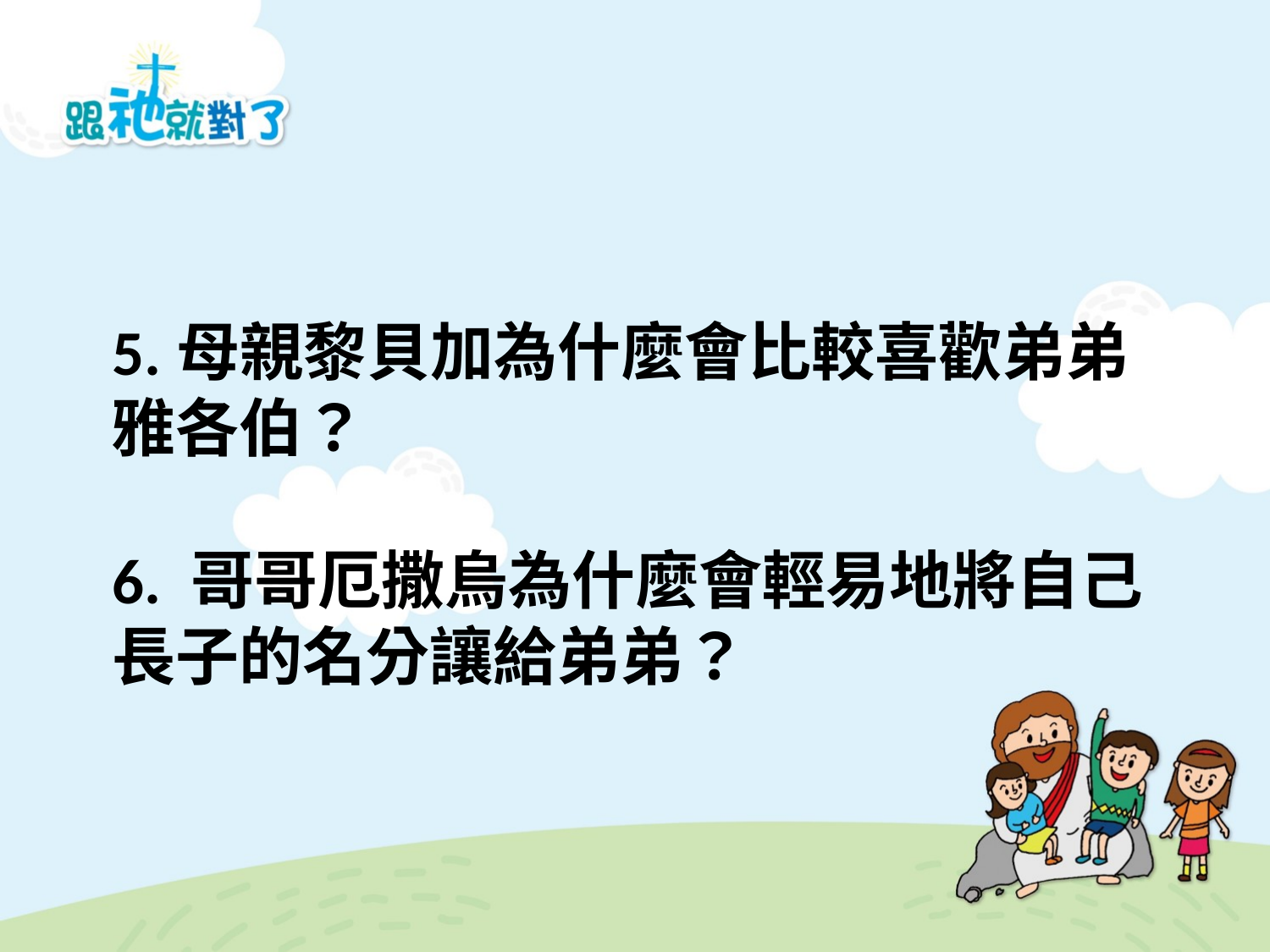

5.母親黎貝加為什麼會比較喜歡弟弟雅各伯？

6. 哥哥厄撒烏為什麼會輕易地將自己長子的名分讓給弟弟？